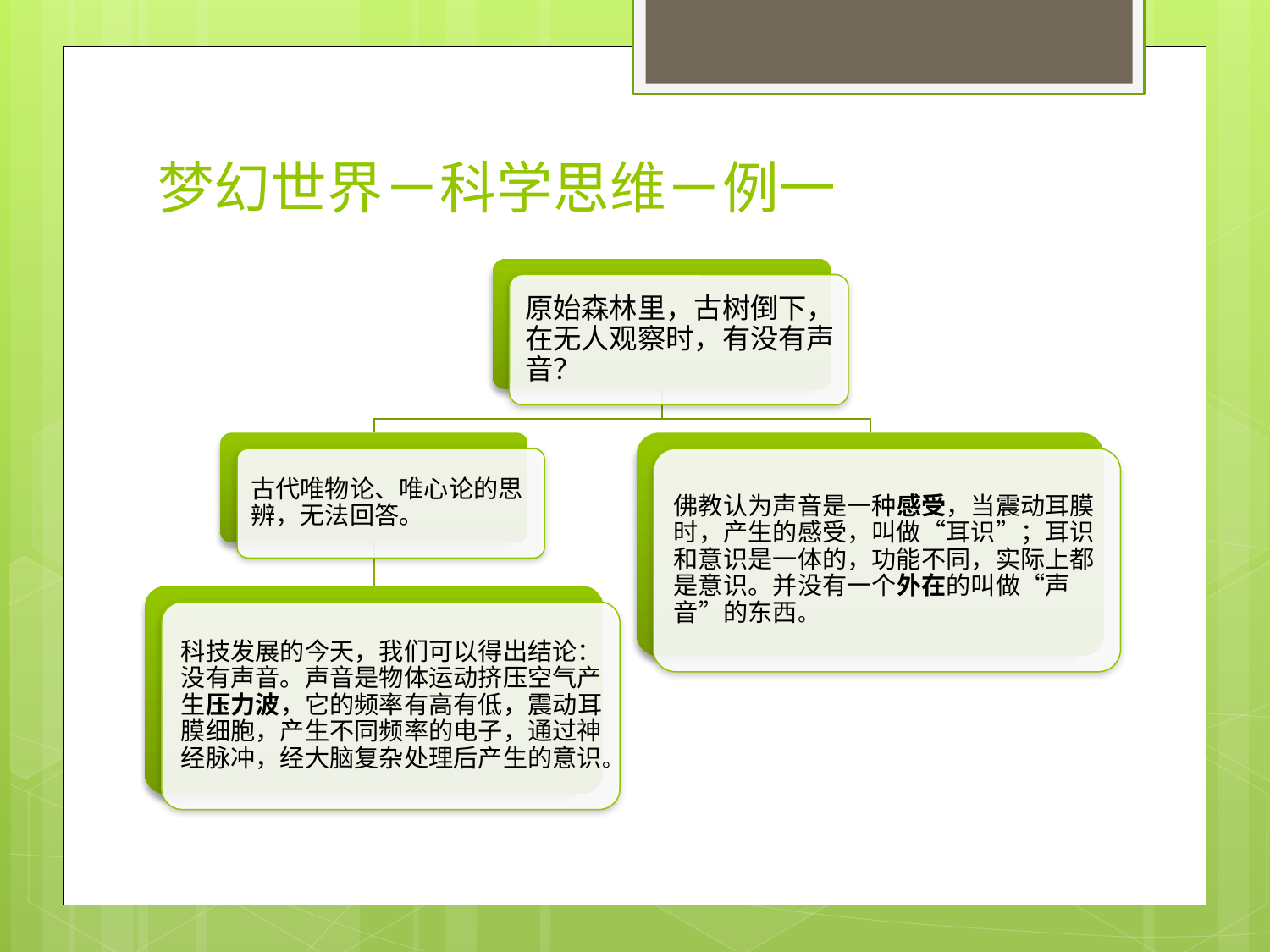

# 梦幻世界－科学思维－例一
原始森林里，古树倒下，在无人观察时，有没有声音？
古代唯物论、唯心论的思辨，无法回答。
科技发展的今天，我们可以得出结论：没有声音。声音是物体运动挤压空气产生压力波，它的频率有高有低，震动耳膜细胞，产生不同频率的电子，通过神经脉冲，经大脑复杂处理后产生的意识。
佛教认为声音是一种感受，当震动耳膜时，产生的感受，叫做“耳识”；耳识和意识是一体的，功能不同，实际上都是意识。并没有一个外在的叫做“声音”的东西。